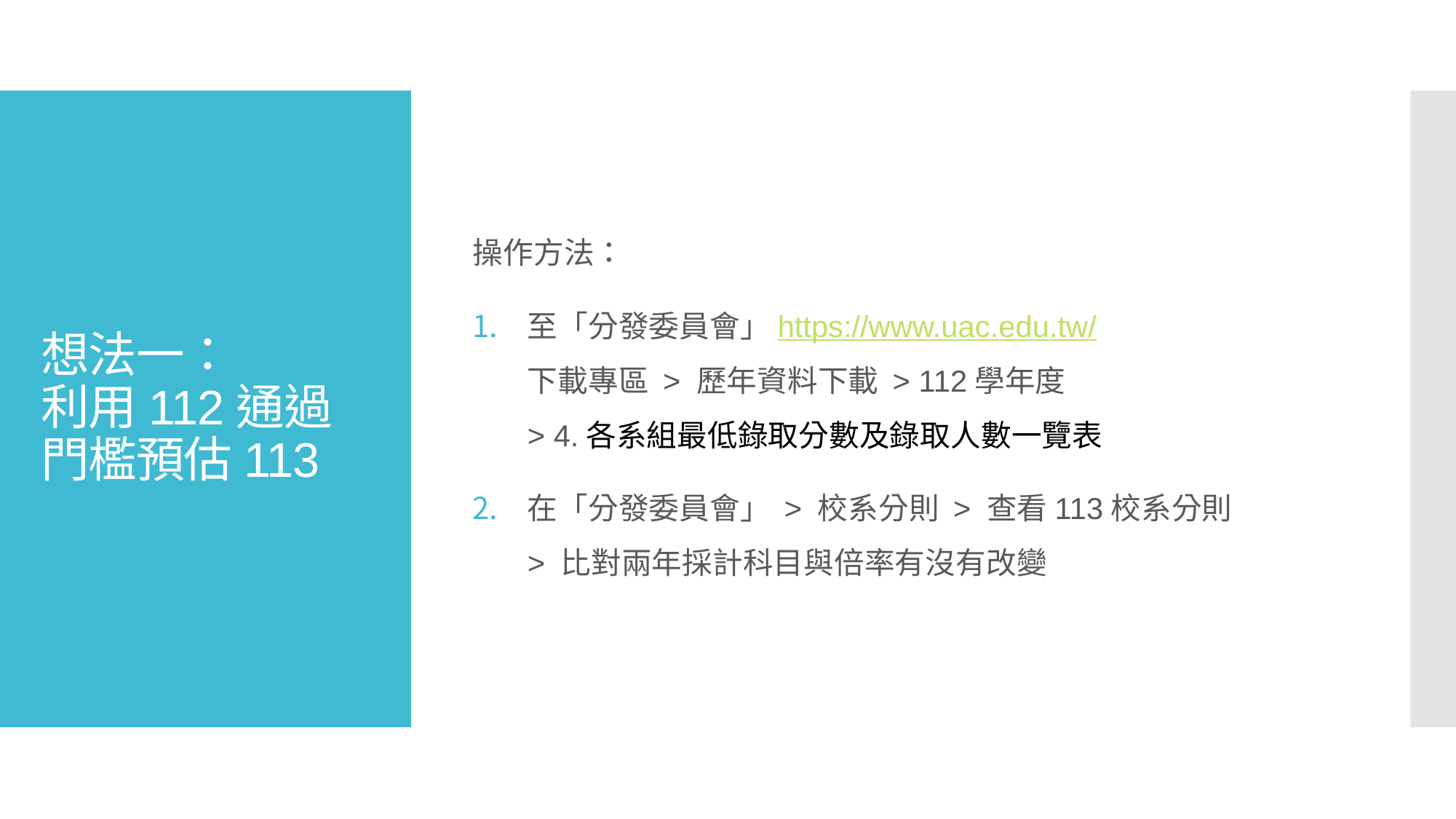

操作方法：
至「分發委員會」https://www.uac.edu.tw/
下載專區 > 歷年資料下載 > 112學年度
> 4.各系組最低錄取分數及錄取人數一覽表
在「分發委員會」 > 校系分則 > 查看113校系分則
> 比對兩年採計科目與倍率有沒有改變
# 想法一： 利用112通過門檻預估113